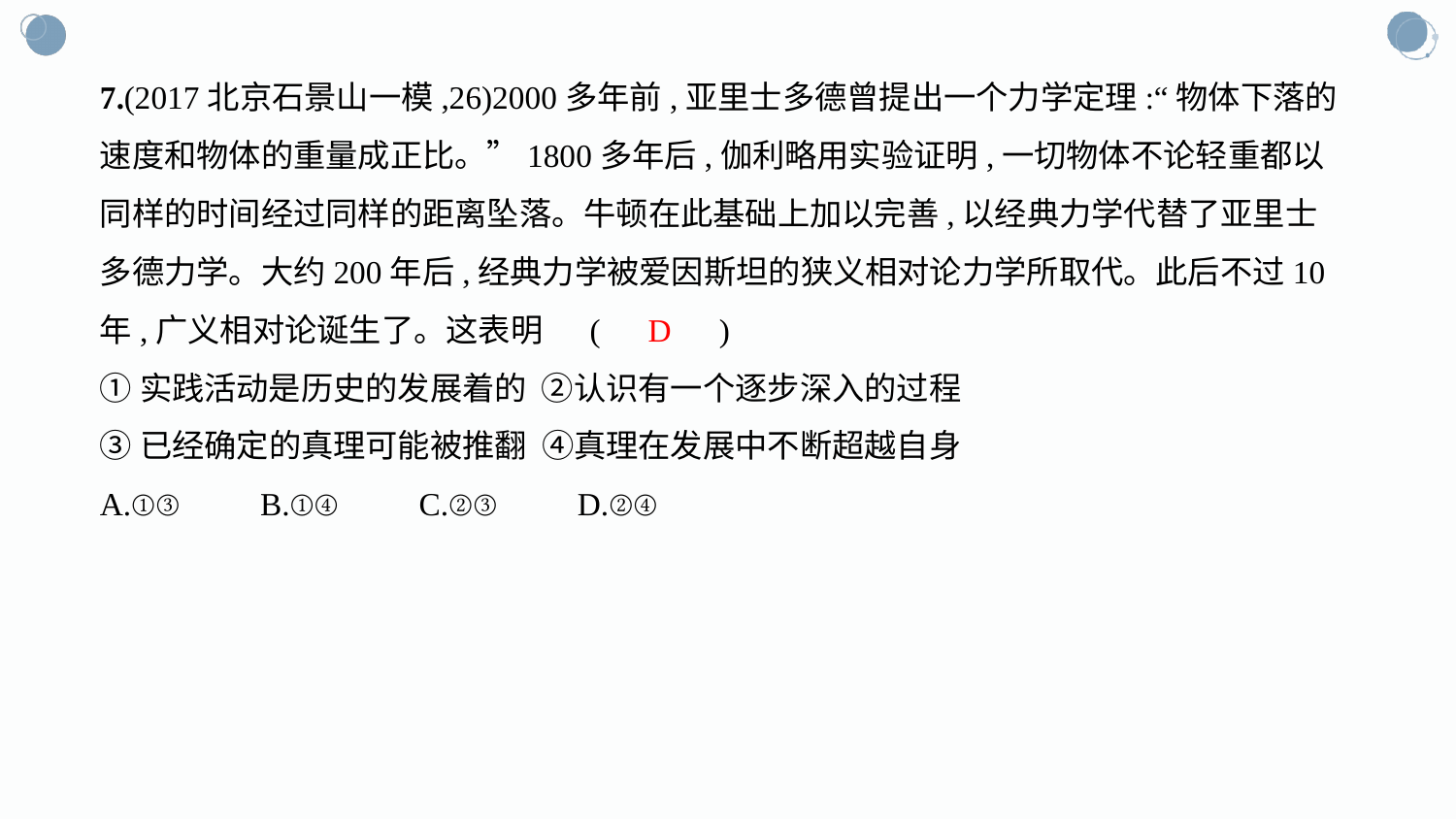

7.(2017北京石景山一模,26)2000多年前,亚里士多德曾提出一个力学定理:“物体下落的速度和物体的重量成正比。”1800多年后,伽利略用实验证明,一切物体不论轻重都以同样的时间经过同样的距离坠落。牛顿在此基础上加以完善,以经典力学代替了亚里士多德力学。大约200年后,经典力学被爱因斯坦的狭义相对论力学所取代。此后不过10年,广义相对论诞生了。这表明 (　D　)
①实践活动是历史的发展着的  ②认识有一个逐步深入的过程
③已经确定的真理可能被推翻  ④真理在发展中不断超越自身
A.①③　　B.①④　　C.②③　　D.②④